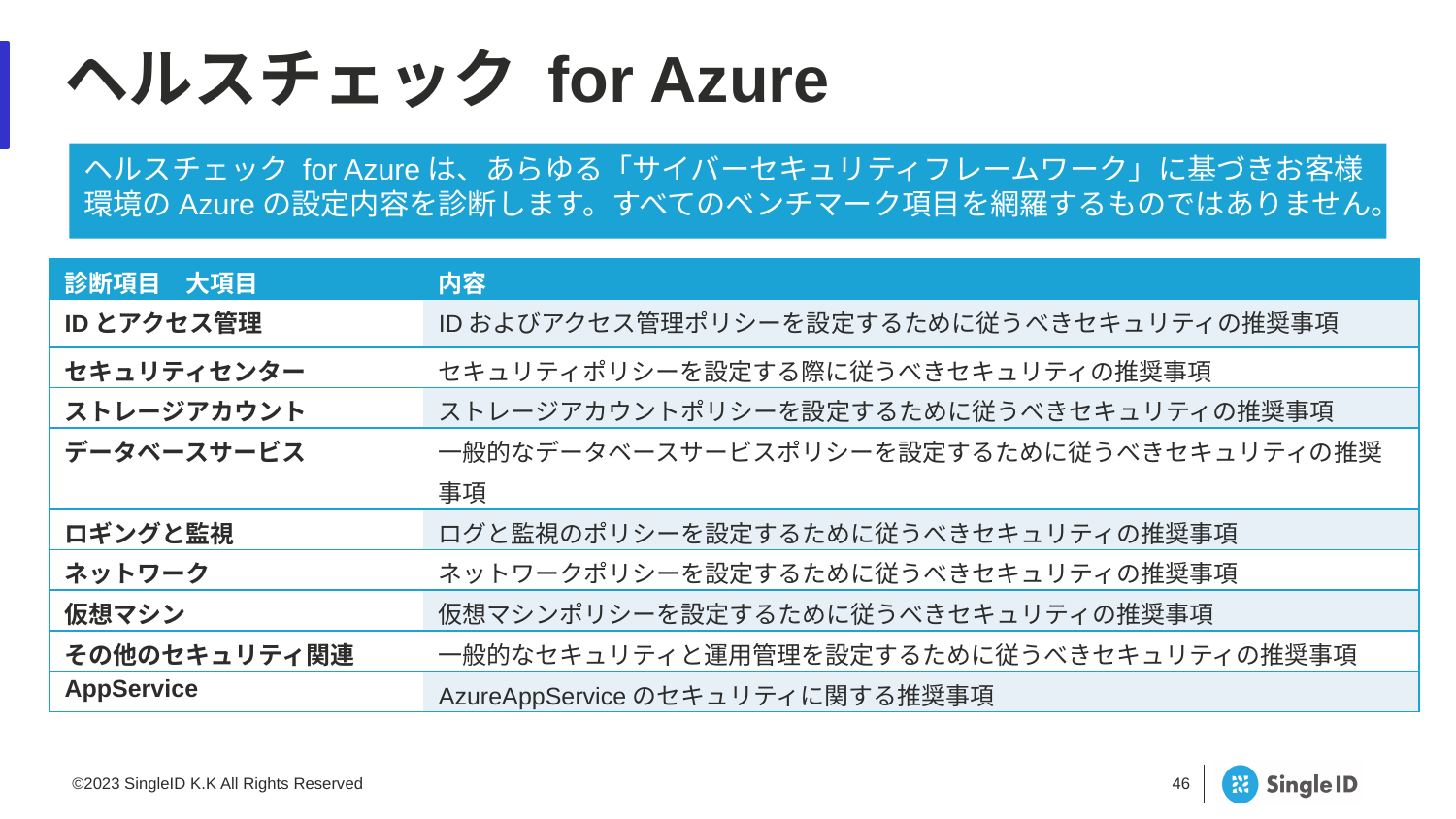

# ヘルスチェック for Azure
ヘルスチェック for Azureは、あらゆる「サイバーセキュリティフレームワーク」に基づきお客様環境のAzureの設定内容を診断します。すべてのベンチマーク項目を網羅するものではありません。
| 診断項目　大項目 | 内容 |
| --- | --- |
| IDとアクセス管理 | IDおよびアクセス管理ポリシーを設定するために従うべきセキュリティの推奨事項 |
| セキュリティセンター | セキュリティポリシーを設定する際に従うべきセキュリティの推奨事項 |
| ストレージアカウント | ストレージアカウントポリシーを設定するために従うべきセキュリティの推奨事項 |
| データベースサービス | 一般的なデータベースサービスポリシーを設定するために従うべきセキュリティの推奨事項 |
| ロギングと監視 | ログと監視のポリシーを設定するために従うべきセキュリティの推奨事項 |
| ネットワーク | ネットワークポリシーを設定するために従うべきセキュリティの推奨事項 |
| 仮想マシン | 仮想マシンポリシーを設定するために従うべきセキュリティの推奨事項 |
| その他のセキュリティ関連 | 一般的なセキュリティと運用管理を設定するために従うべきセキュリティの推奨事項 |
| AppService | AzureAppServiceのセキュリティに関する推奨事項 |